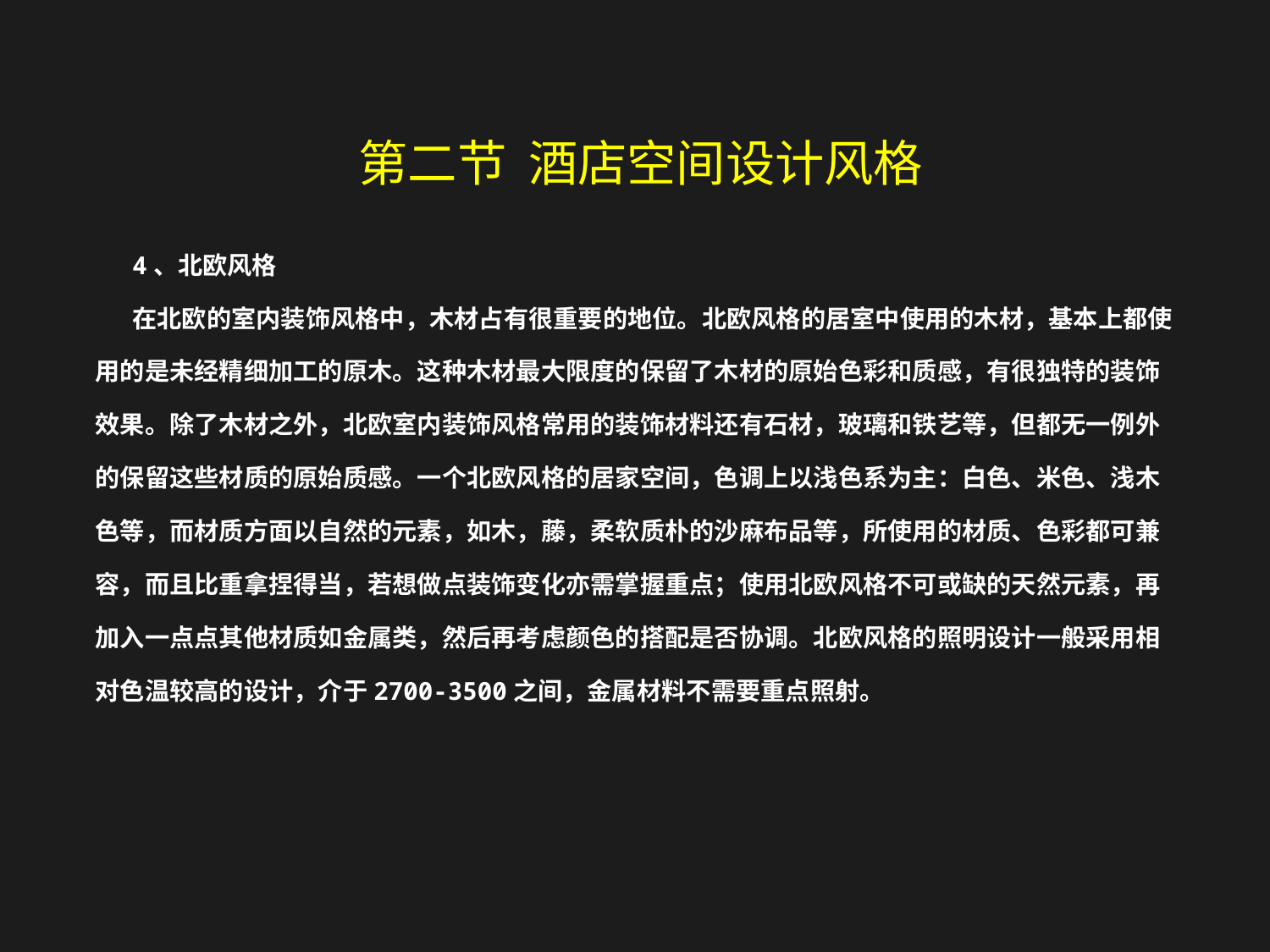

第二节  酒店空间设计风格
4、北欧风格
在北欧的室内装饰风格中，木材占有很重要的地位。北欧风格的居室中使用的木材，基本上都使用的是未经精细加工的原木。这种木材最大限度的保留了木材的原始色彩和质感，有很独特的装饰效果。除了木材之外，北欧室内装饰风格常用的装饰材料还有石材，玻璃和铁艺等，但都无一例外的保留这些材质的原始质感。一个北欧风格的居家空间，色调上以浅色系为主：白色、米色、浅木色等，而材质方面以自然的元素，如木，藤，柔软质朴的沙麻布品等，所使用的材质、色彩都可兼容，而且比重拿捏得当，若想做点装饰变化亦需掌握重点；使用北欧风格不可或缺的天然元素，再加入一点点其他材质如金属类，然后再考虑颜色的搭配是否协调。北欧风格的照明设计一般采用相对色温较高的设计，介于2700-3500之间，金属材料不需要重点照射。